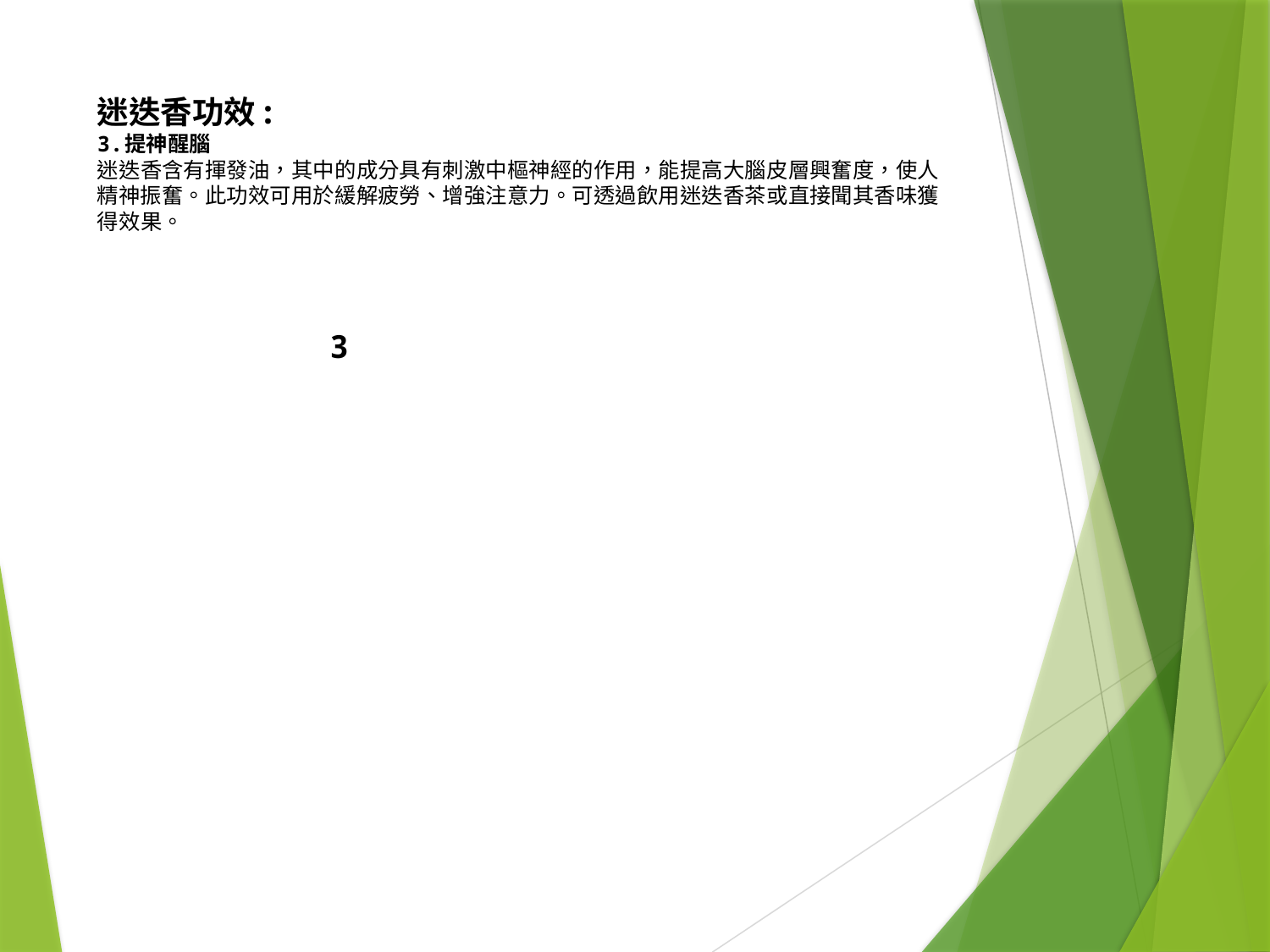

# 迷迭香功效: 3.提神醒腦 迷迭香含有揮發油，其中的成分具有刺激中樞神經的作用，能提高大腦皮層興奮度，使人精神振奮。此功效可用於緩解疲勞、增強注意力。可透過飲用迷迭香茶或直接聞其香味獲得效果。
3